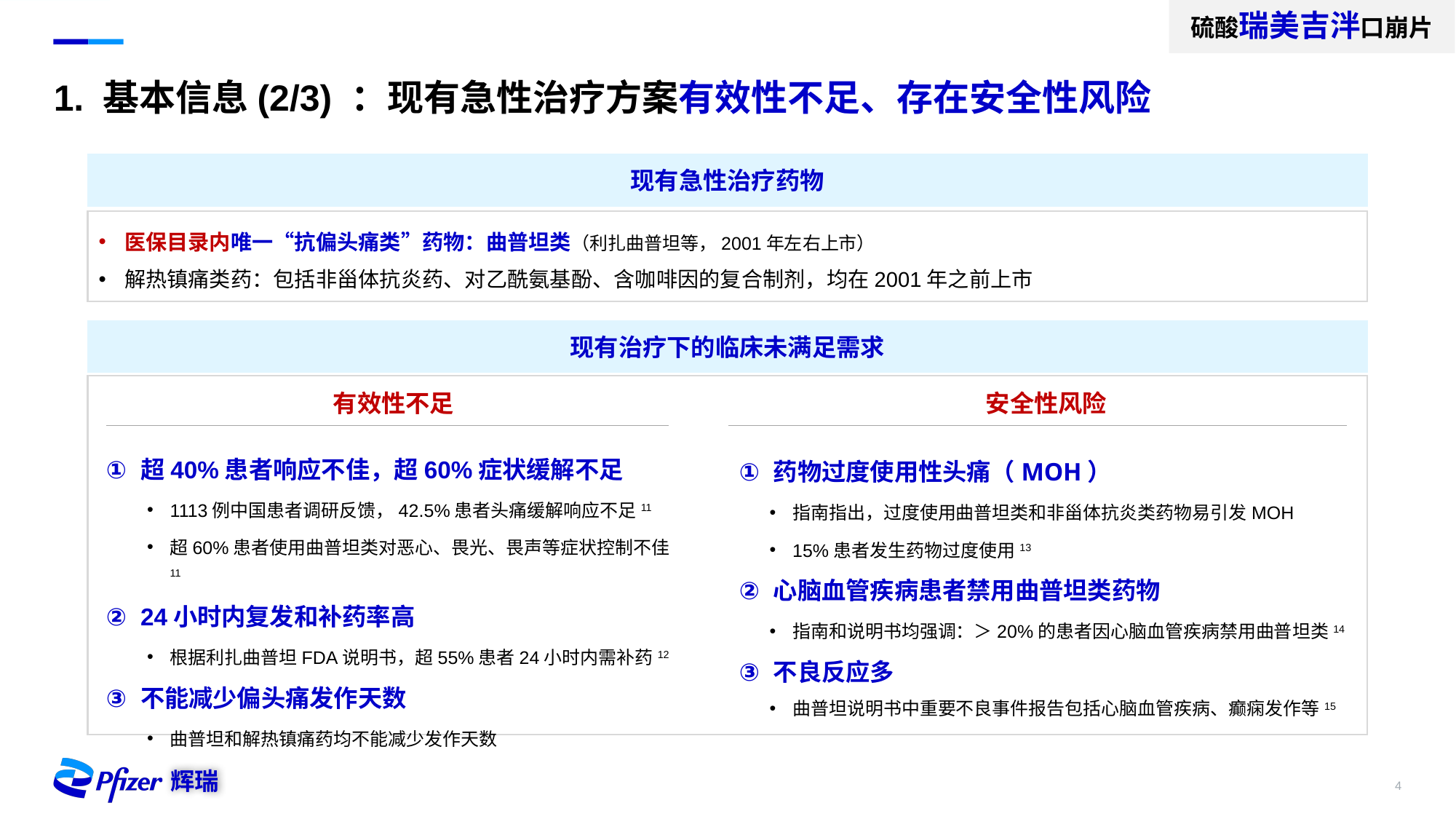

硫酸瑞美吉泮口崩片

# 1. 基本信息(2/3) ：现有急性治疗方案有效性不足、存在安全性风险
现有急性治疗药物
医保目录内唯一“抗偏头痛类”药物：曲普坦类（利扎曲普坦等，2001年左右上市）
解热镇痛类药：包括非甾体抗炎药、对乙酰氨基酚、含咖啡因的复合制剂，均在2001年之前上市
现有治疗下的临床未满足需求

有效性不足
安全性风险
药物过度使用性头痛（MOH）
指南指出，过度使用曲普坦类和非甾体抗炎类药物易引发MOH
15%患者发生药物过度使用13
心脑血管疾病患者禁用曲普坦类药物
指南和说明书均强调：＞20%的患者因心脑血管疾病禁用曲普坦类14
不良反应多
曲普坦说明书中重要不良事件报告包括心脑血管疾病、癫痫发作等15
超40%患者响应不佳，超60%症状缓解不足
1113例中国患者调研反馈，42.5%患者头痛缓解响应不足11
超60%患者使用曲普坦类对恶心、畏光、畏声等症状控制不佳11
24小时内复发和补药率高
根据利扎曲普坦FDA说明书，超55%患者24小时内需补药12
不能减少偏头痛发作天数
曲普坦和解热镇痛药均不能减少发作天数